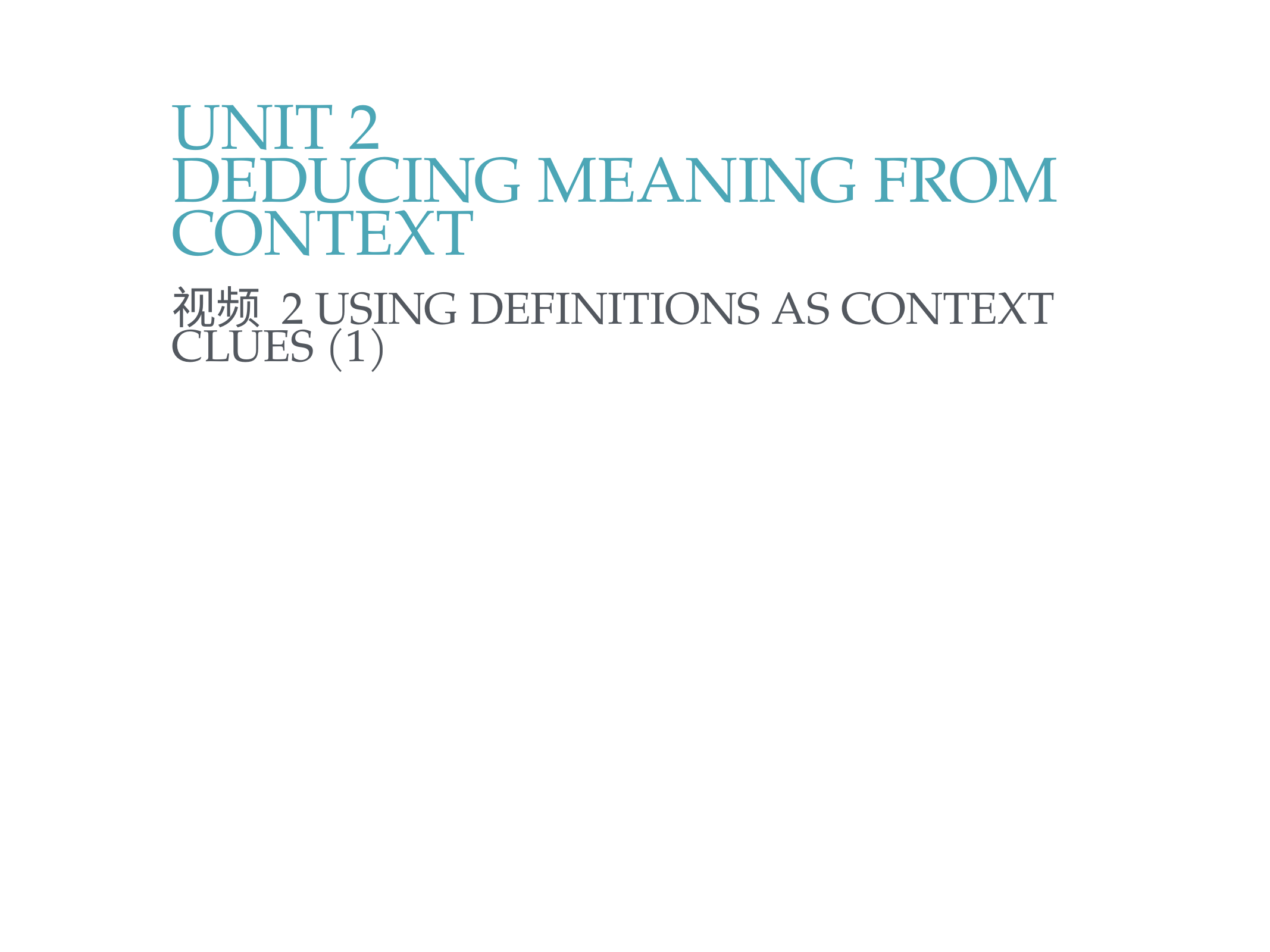

Unit 2
Deducing Meaning from Context

视频 2 Using Definitions as Context Clues (1)